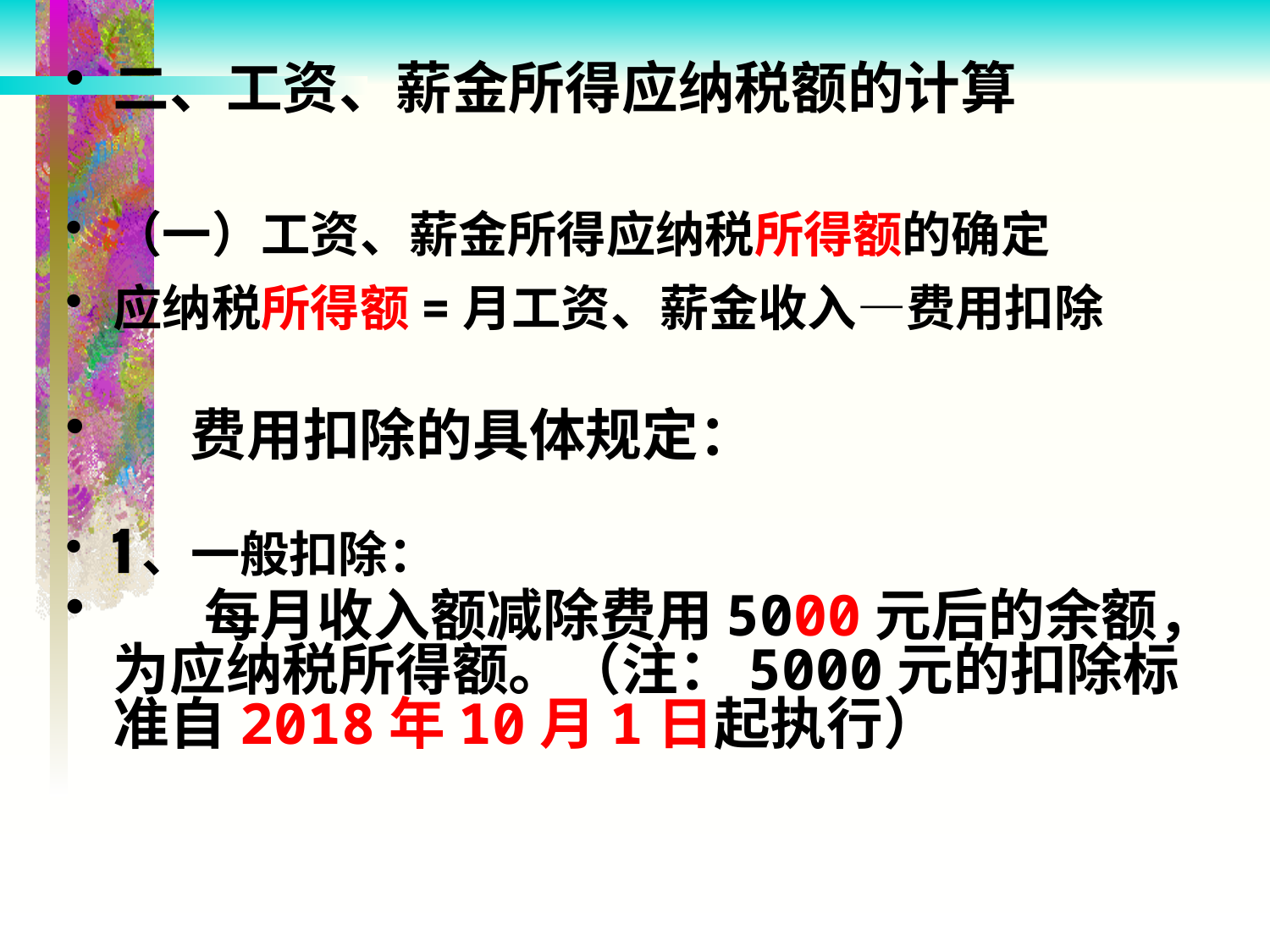

二、工资、薪金所得应纳税额的计算

（一）工资、薪金所得应纳税所得额的确定
应纳税所得额=月工资、薪金收入—费用扣除

     费用扣除的具体规定：

1、一般扣除：
      每月收入额减除费用5000元后的余额，为应纳税所得额。（注：5000元的扣除标准自2018年10月1日起执行）